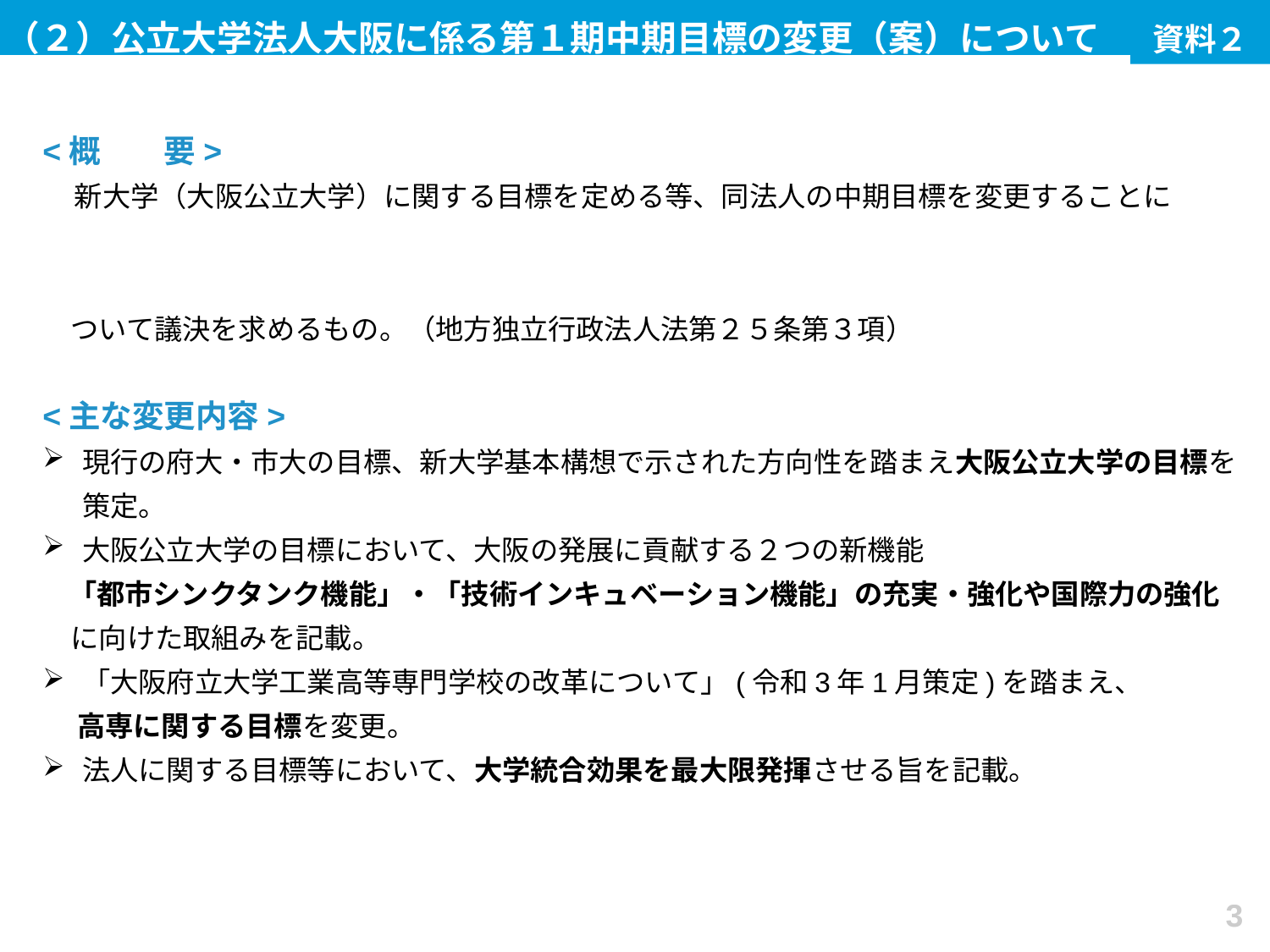

資料２
（２）公立大学法人大阪に係る第１期中期目標の変更（案）について

<概　　要>
　新大学（大阪公立大学）に関する目標を定める等、同法人の中期目標を変更することに
　ついて議決を求めるもの。（地方独立行政法人法第２５条第３項）

<主な変更内容>
現行の府大・市大の目標、新大学基本構想で示された方向性を踏まえ大阪公立大学の目標を策定。
大阪公立大学の目標において、大阪の発展に貢献する２つの新機能
   「都市シンクタンク機能」・「技術インキュベーション機能」の充実・強化や国際力の強化
　に向けた取組みを記載。
「大阪府立大学工業高等専門学校の改革について」(令和3年1月策定)を踏まえ、
　 高専に関する目標を変更。
法人に関する目標等において、大学統合効果を最大限発揮させる旨を記載。

3